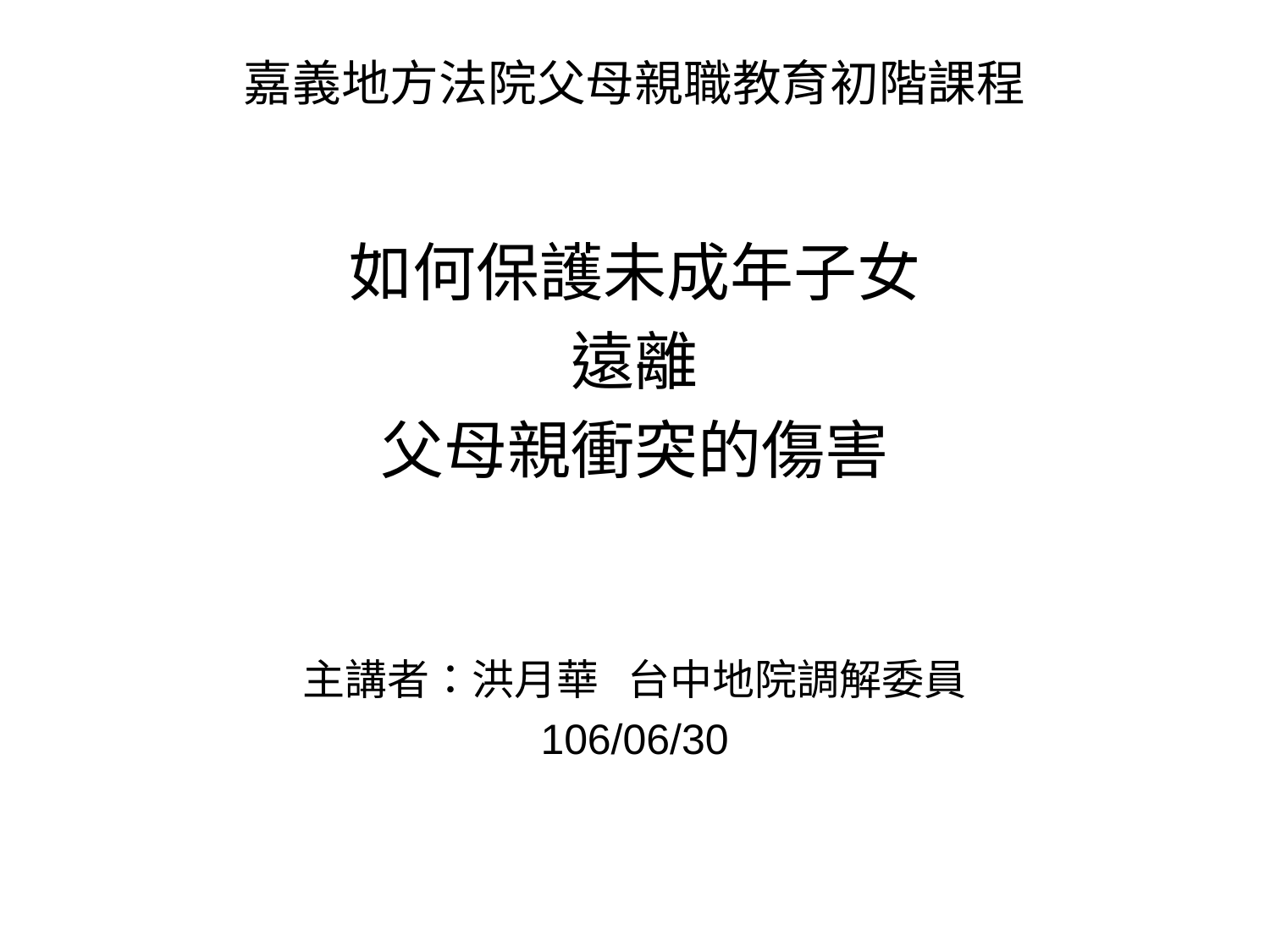

# 嘉義地方法院父母親職教育初階課程
如何保護未成年子女
遠離
父母親衝突的傷害

主講者：洪月華   台中地院調解委員
106/06/30